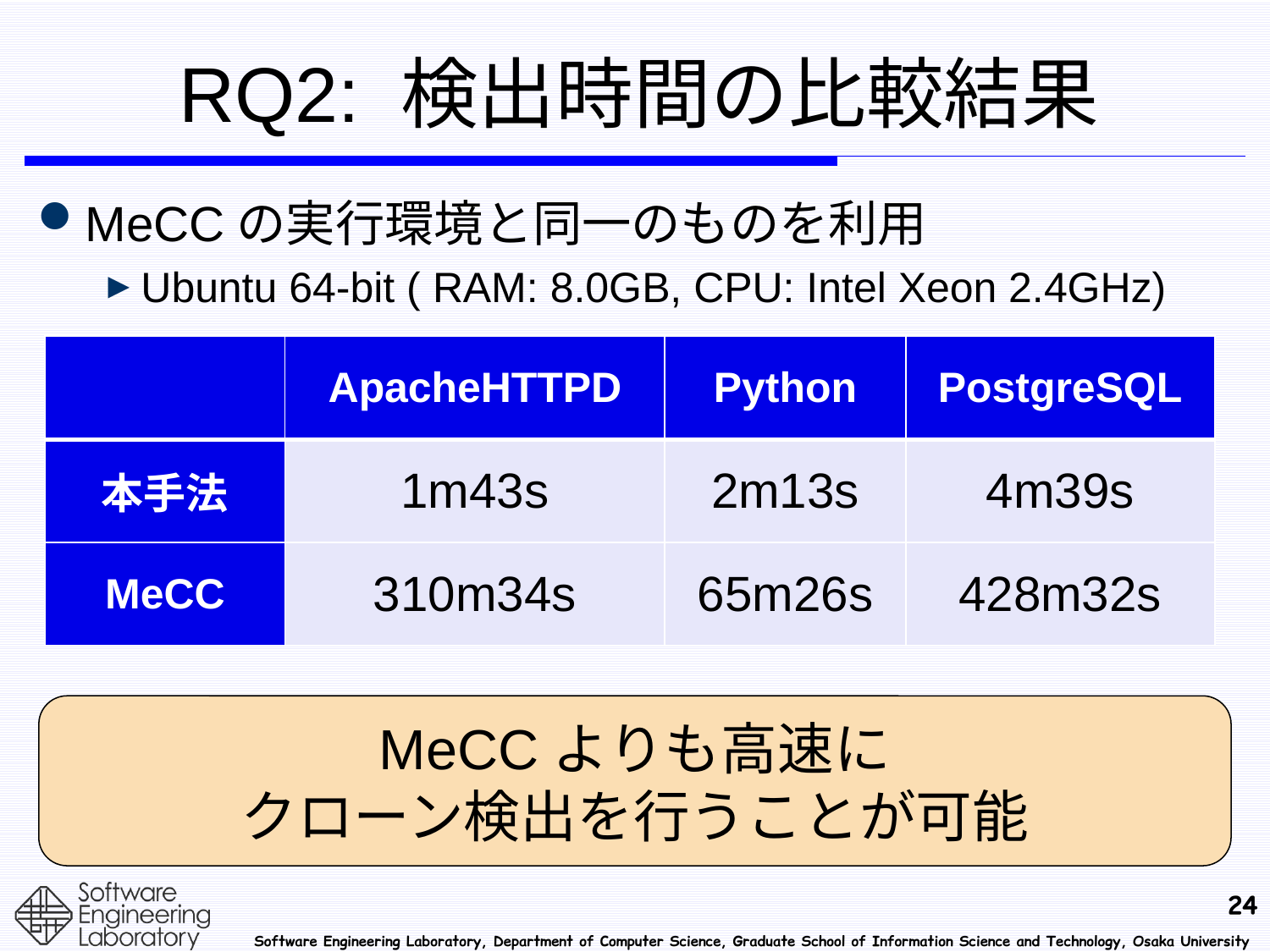

# RQ2: 検出時間の比較結果
MeCCの実行環境と同一のものを利用
Ubuntu 64-bit ( RAM: 8.0GB, CPU: Intel Xeon 2.4GHz)
|  | ApacheHTTPD | Python | PostgreSQL |
| --- | --- | --- | --- |
| 本手法 | 1m43s | 2m13s | 4m39s |
| MeCC | 310m34s | 65m26s | 428m32s |
MeCCよりも高速に
クローン検出を行うことが可能